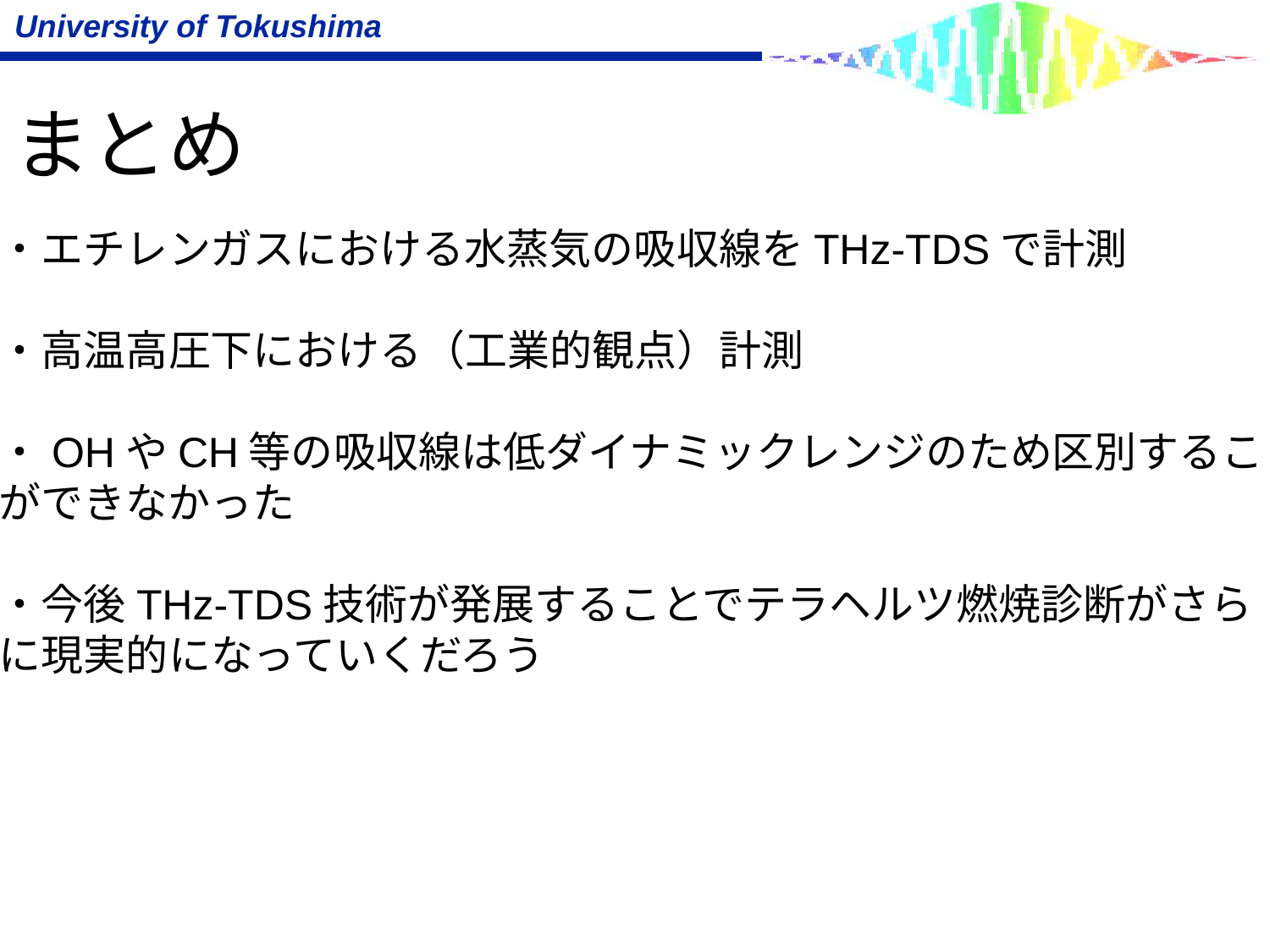

# まとめ
・エチレンガスにおける水蒸気の吸収線をTHz-TDSで計測

・高温高圧下における（工業的観点）計測

・OHやCH等の吸収線は低ダイナミックレンジのため区別すること
ができなかった

・今後THz-TDS技術が発展することでテラヘルツ燃焼診断がさら
に現実的になっていくだろう